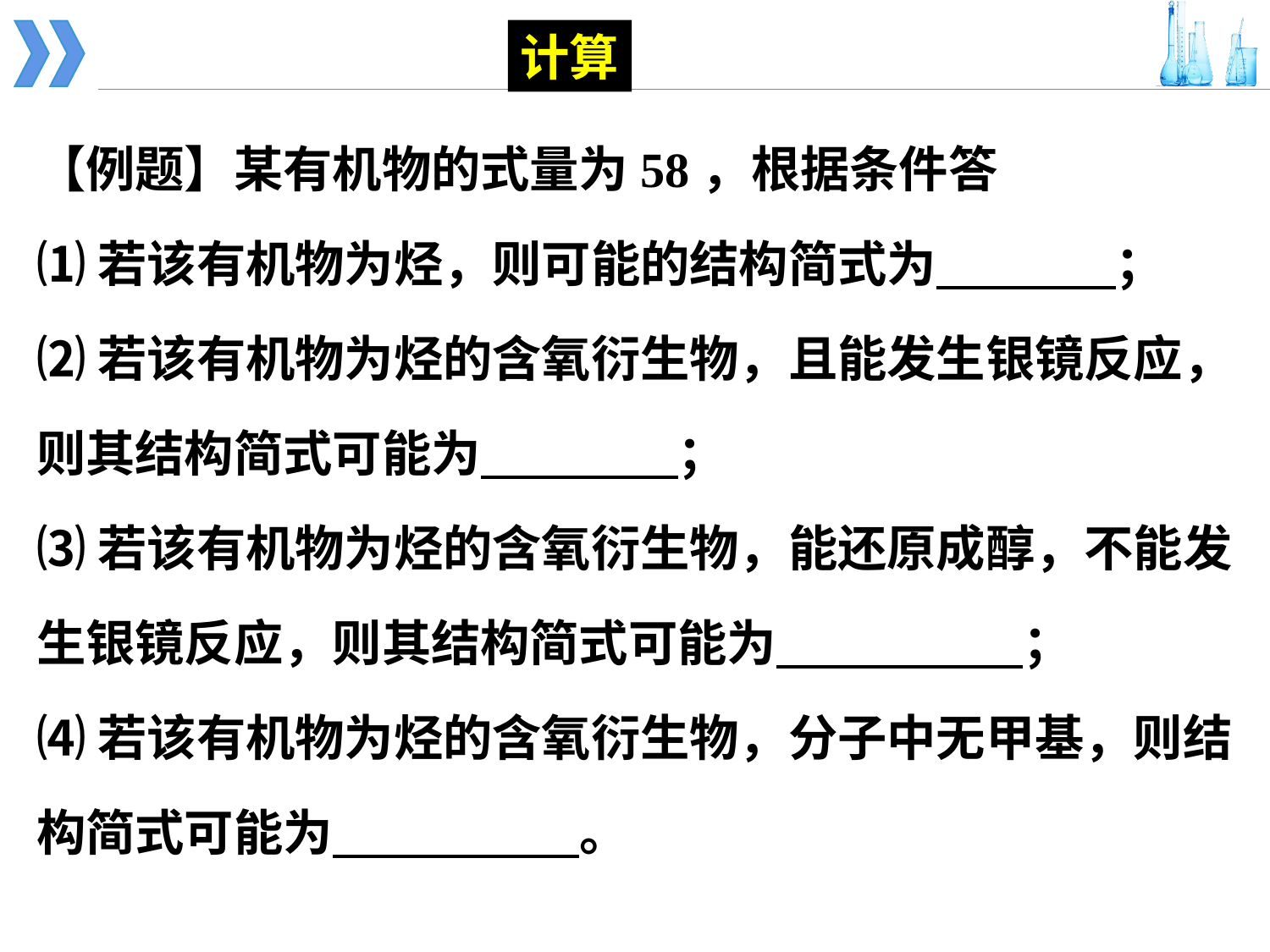

计算
【例题】某有机物的式量为58，根据条件答
⑴若该有机物为烃，则可能的结构简式为                ；
⑵若该有机物为烃的含氧衍生物，且能发生银镜反应，则其结构简式可能为　　　　；
⑶若该有机物为烃的含氧衍生物，能还原成醇，不能发生银镜反应，则其结构简式可能为　　　　　；
⑷若该有机物为烃的含氧衍生物，分子中无甲基，则结构简式可能为　　　　　。